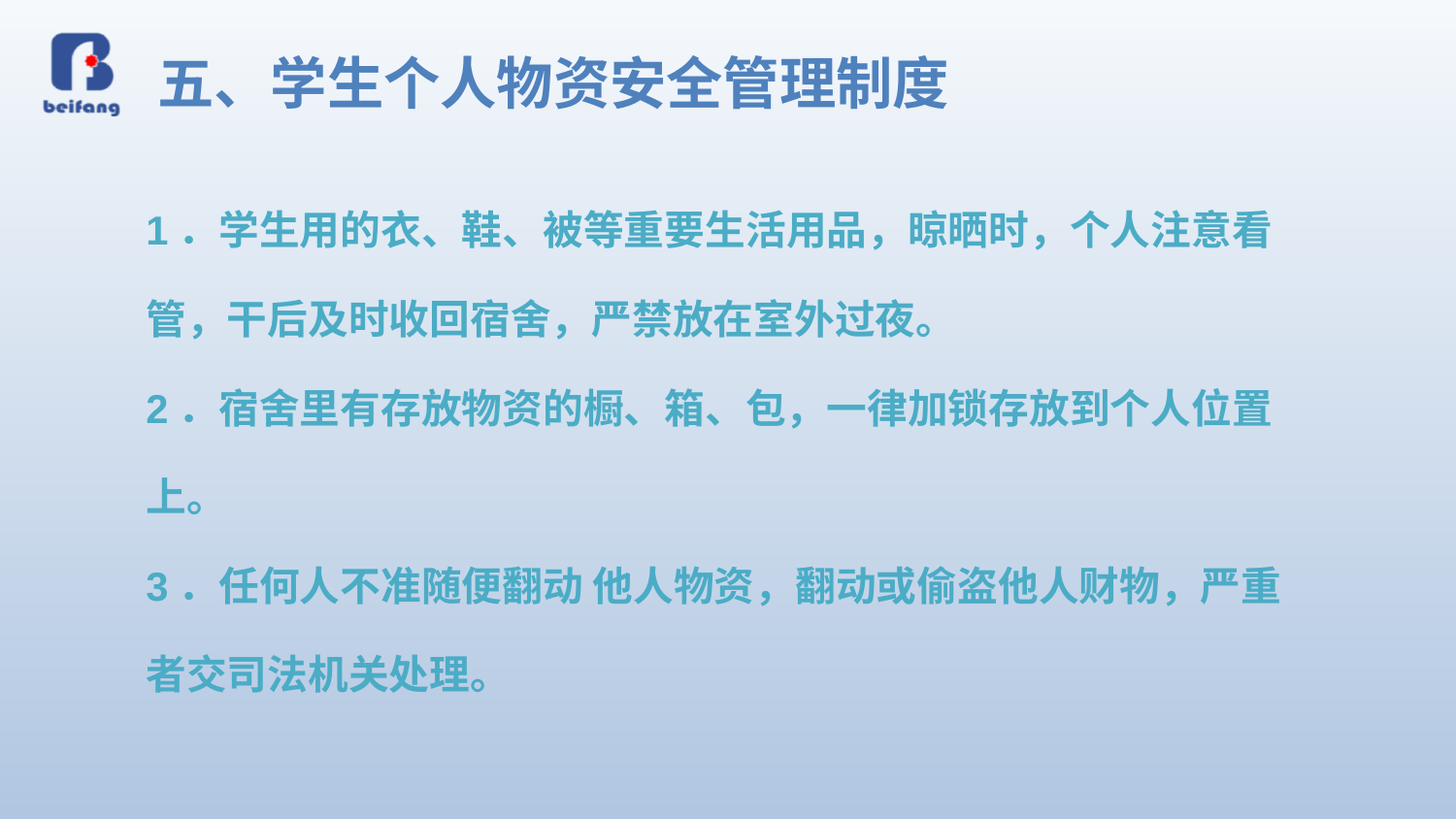

五、学生个人物资安全管理制度
1．学生用的衣、鞋、被等重要生活用品，晾晒时，个人注意看管，干后及时收回宿舍，严禁放在室外过夜。
2．宿舍里有存放物资的橱、箱、包，一律加锁存放到个人位置上。
3．任何人不准随便翻动 他人物资，翻动或偷盗他人财物，严重者交司法机关处理。